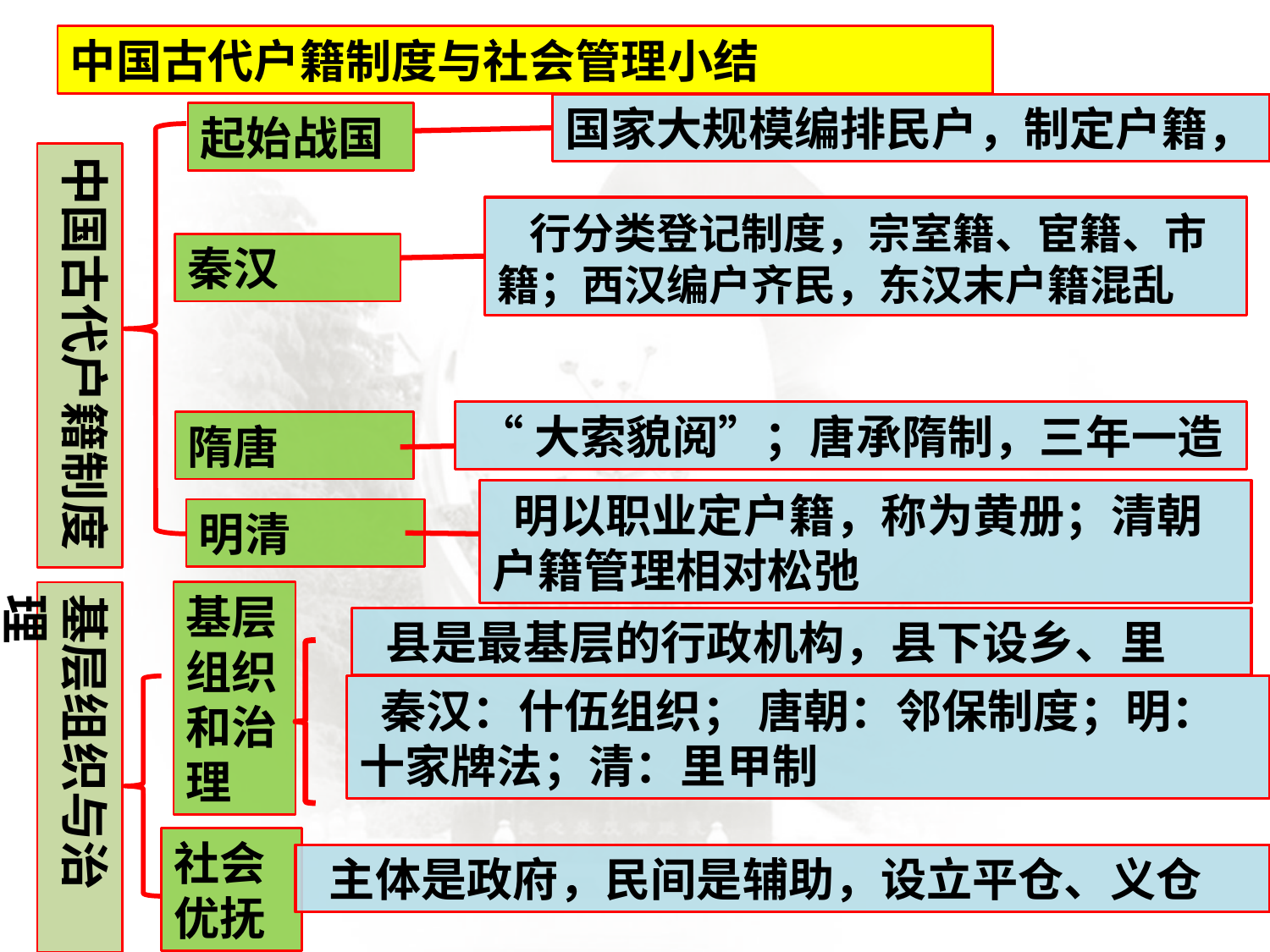

中国古代户籍制度与社会管理小结
国家大规模编排民户，制定户籍，
起始战国

中国古代户籍制度
  行分类登记制度，宗室籍、宦籍、市籍；西汉编户齐民，东汉末户籍混乱
秦汉
 “大索貌阅”；唐承隋制，三年一造
隋唐
 明以职业定户籍，称为黄册；清朝户籍管理相对松弛
明清
基层组织与治理
基层组织和治理
 县是最基层的行政机构，县下设乡、里

 秦汉：什伍组织； 唐朝：邻保制度；明：十家牌法；清：里甲制
社会优抚
 主体是政府，民间是辅助，设立平仓、义仓